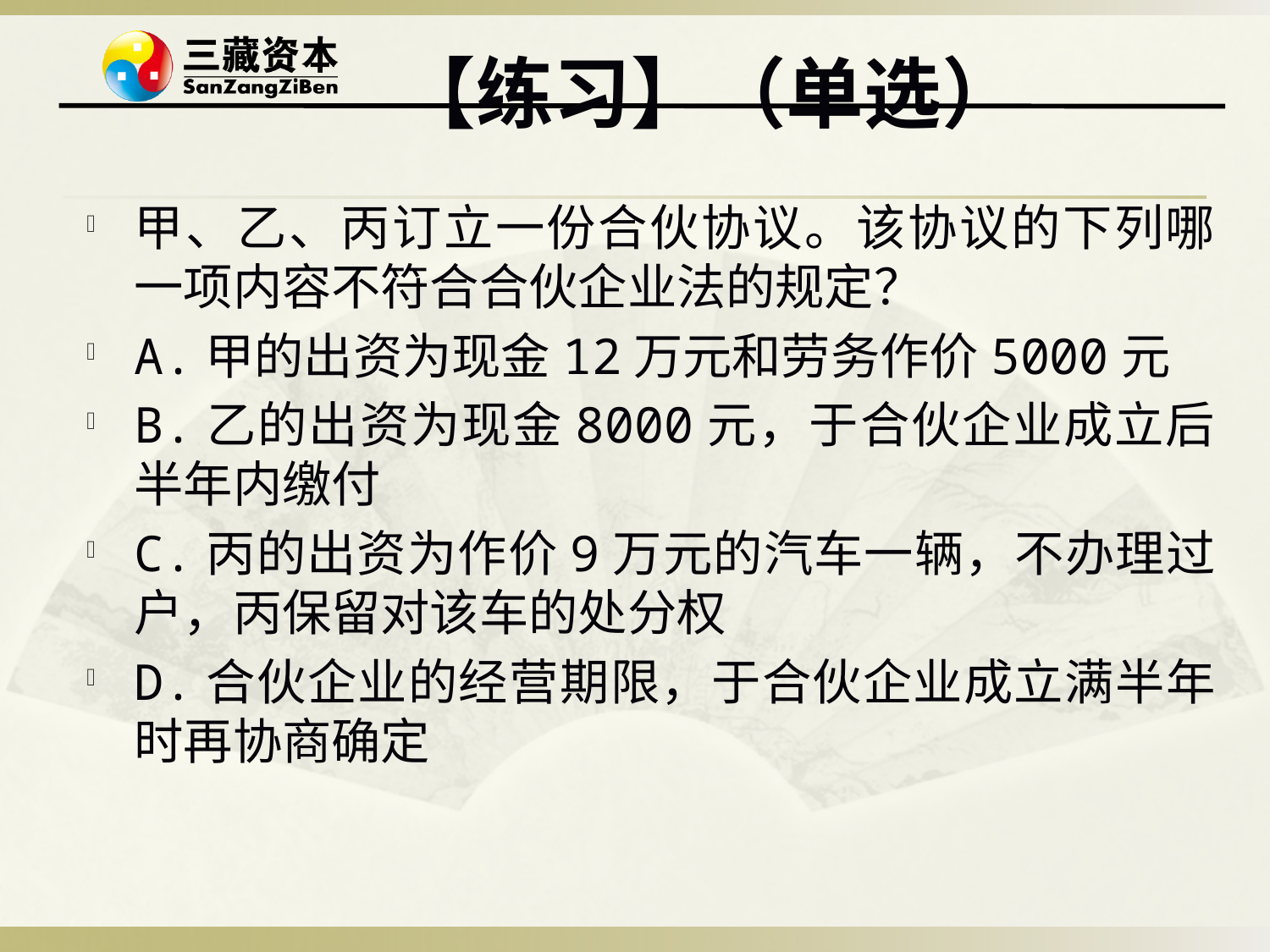

# 【练习】（单选）
甲、乙、丙订立一份合伙协议。该协议的下列哪一项内容不符合合伙企业法的规定？
A.甲的出资为现金12万元和劳务作价5000元
B.乙的出资为现金8000元，于合伙企业成立后半年内缴付
C.丙的出资为作价9万元的汽车一辆，不办理过户，丙保留对该车的处分权
D.合伙企业的经营期限，于合伙企业成立满半年时再协商确定